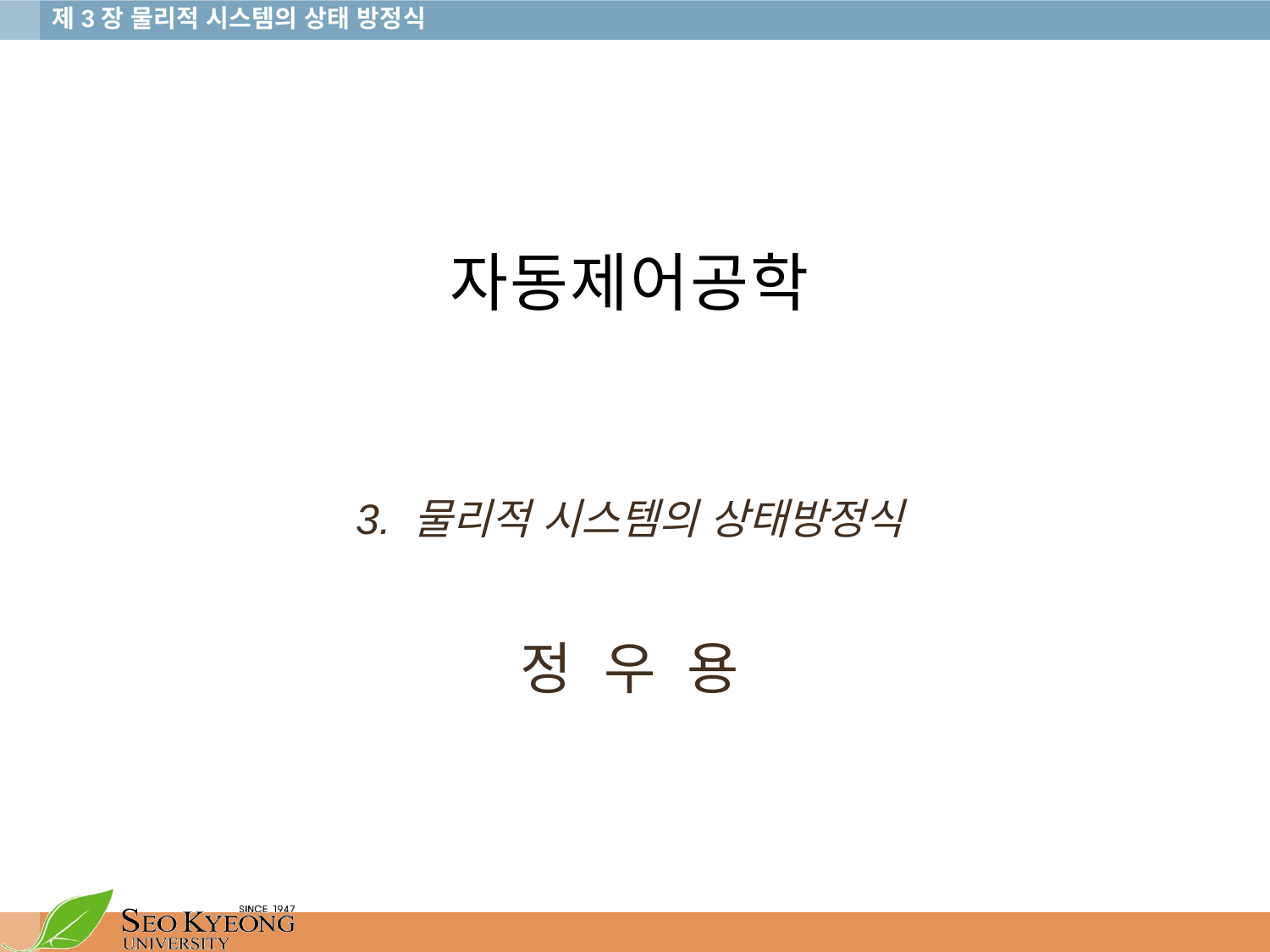

# 자동제어공학

3. 물리적 시스템의 상태방정식

정  우  용